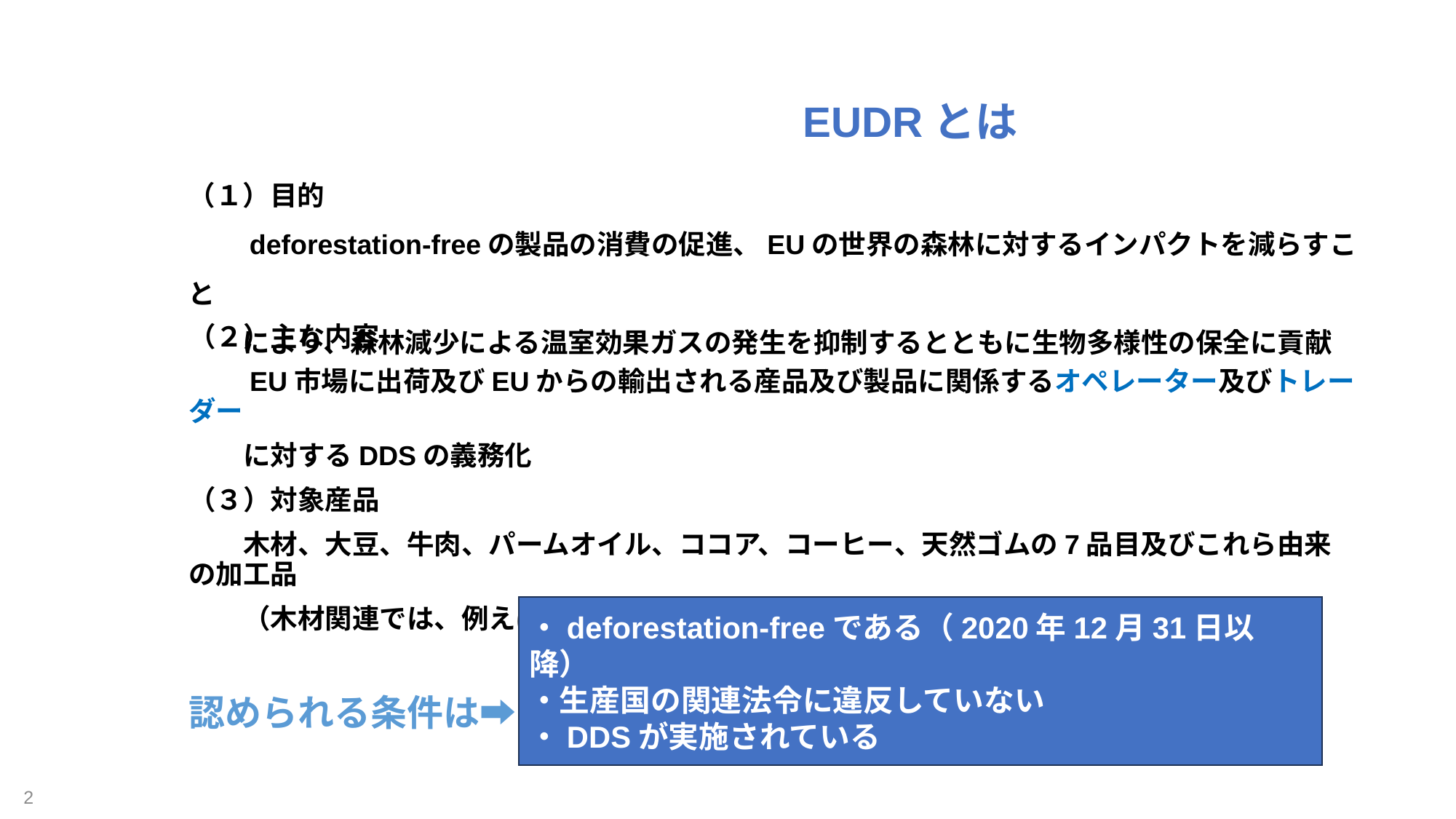

EUDRとは

（１）目的
　　deforestation-freeの製品の消費の促進、EUの世界の森林に対するインパクトを減らすこと
　　により、森林減少による温室効果ガスの発生を抑制するとともに生物多様性の保全に貢献
（２）主な内容
　　EU市場に出荷及びEUからの輸出される産品及び製品に関係するオペレーター及びトレーダー
　　に対するDDSの義務化
（３）対象産品
　　木材、大豆、牛肉、パームオイル、ココア、コーヒー、天然ゴムの7品目及びこれら由来の加工品
　　（木材関連では、例えば家具）

認められる条件は➡
・deforestation-freeである（2020年12月31日以降）
・生産国の関連法令に違反していない
・DDSが実施されている
2